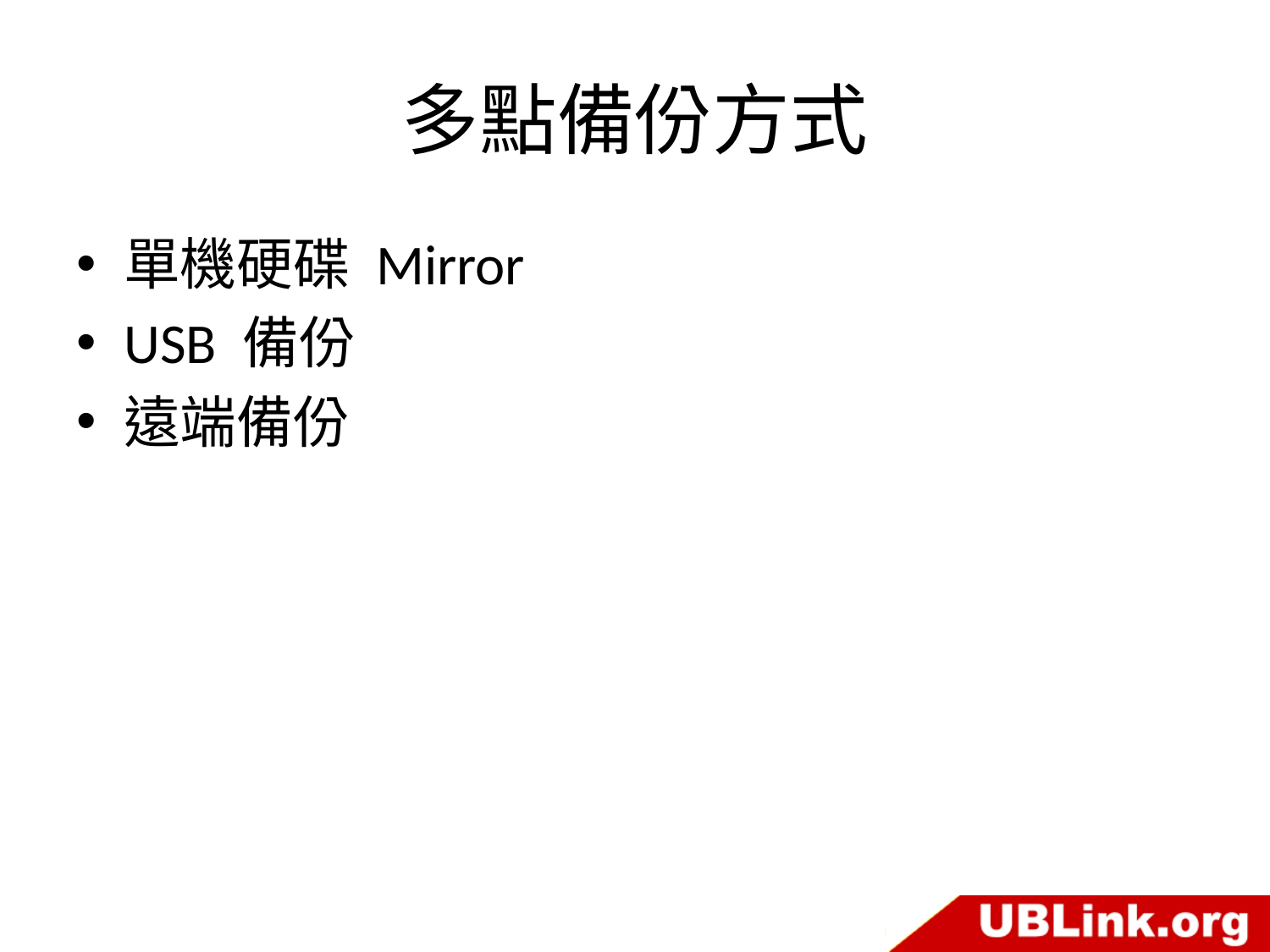

# 多點備份方式
單機硬碟 Mirror
USB 備份
遠端備份